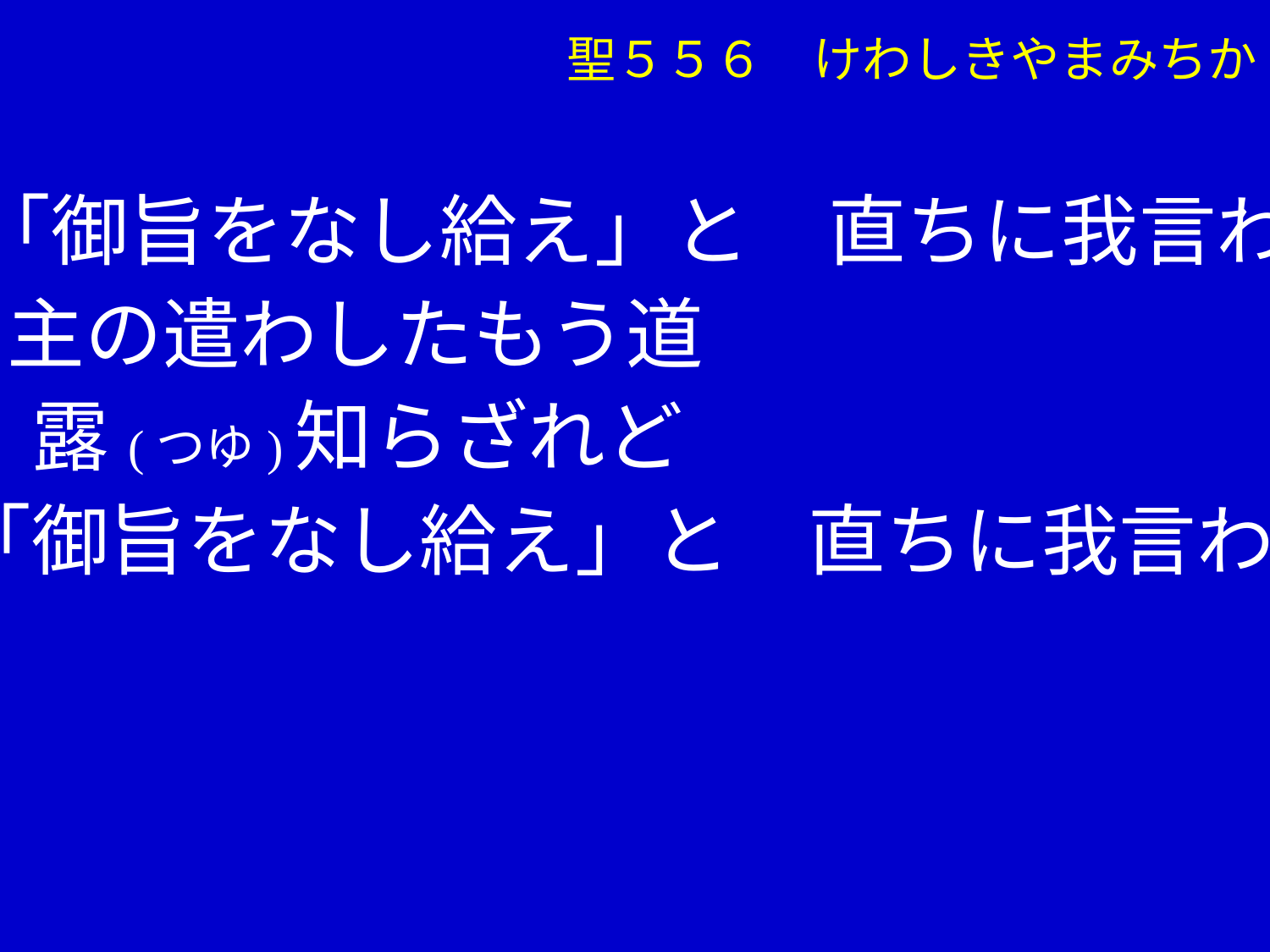

聖５５６　けわしきやまみちか
 「御旨をなし給え」と　直ちに我言わん
  主の遣わしたもう道
　露(つゆ)知らざれど
「御旨をなし給え」と　直ちに我言わん